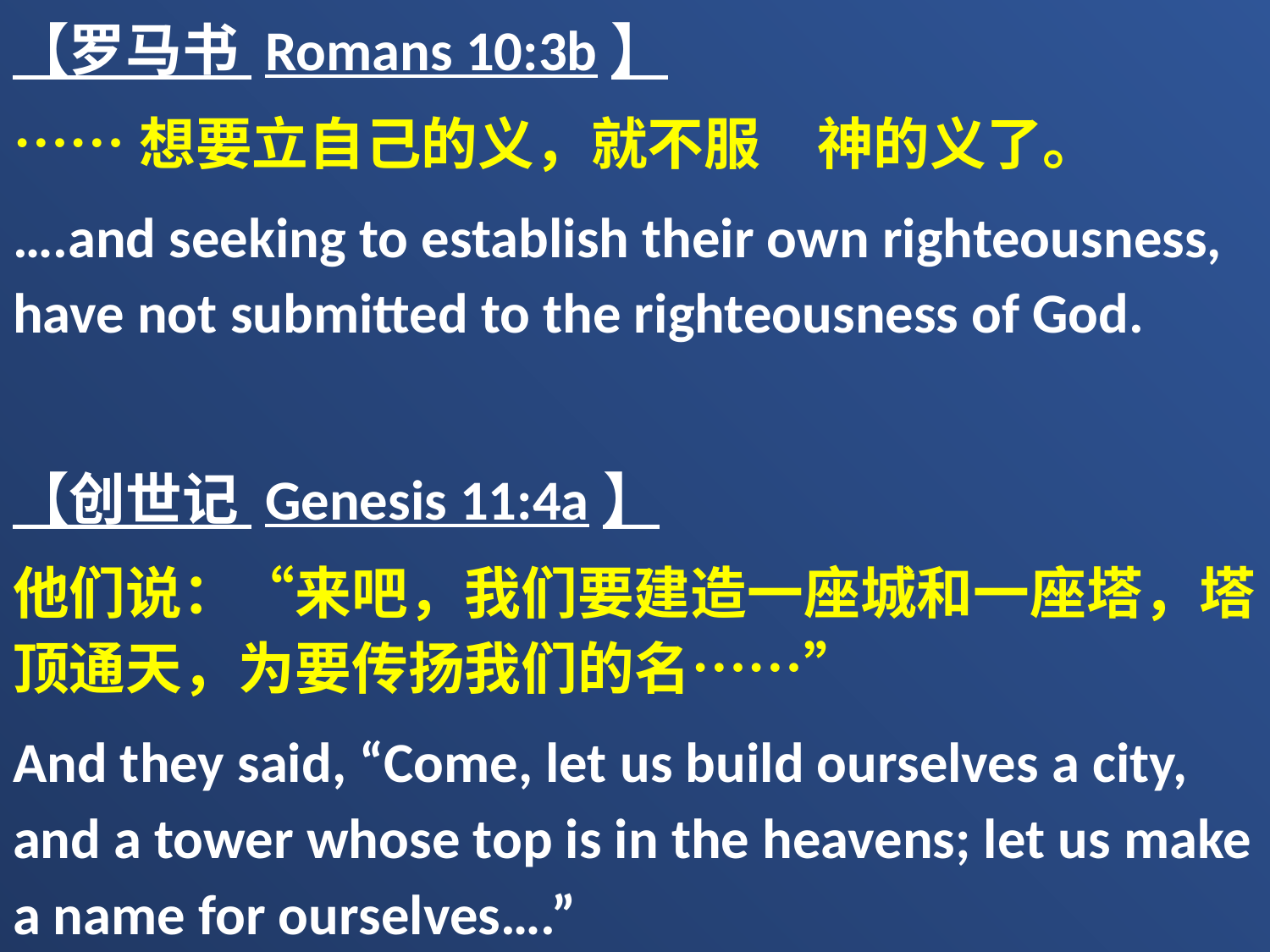

【罗马书 Romans 10:3b】
……想要立自己的义，就不服　神的义了。
….and seeking to establish their own righteousness, have not submitted to the righteousness of God.

【创世记 Genesis 11:4a】
他们说：“来吧，我们要建造一座城和一座塔，塔顶通天，为要传扬我们的名……”
And they said, “Come, let us build ourselves a city, and a tower whose top is in the heavens; let us make a name for ourselves….”